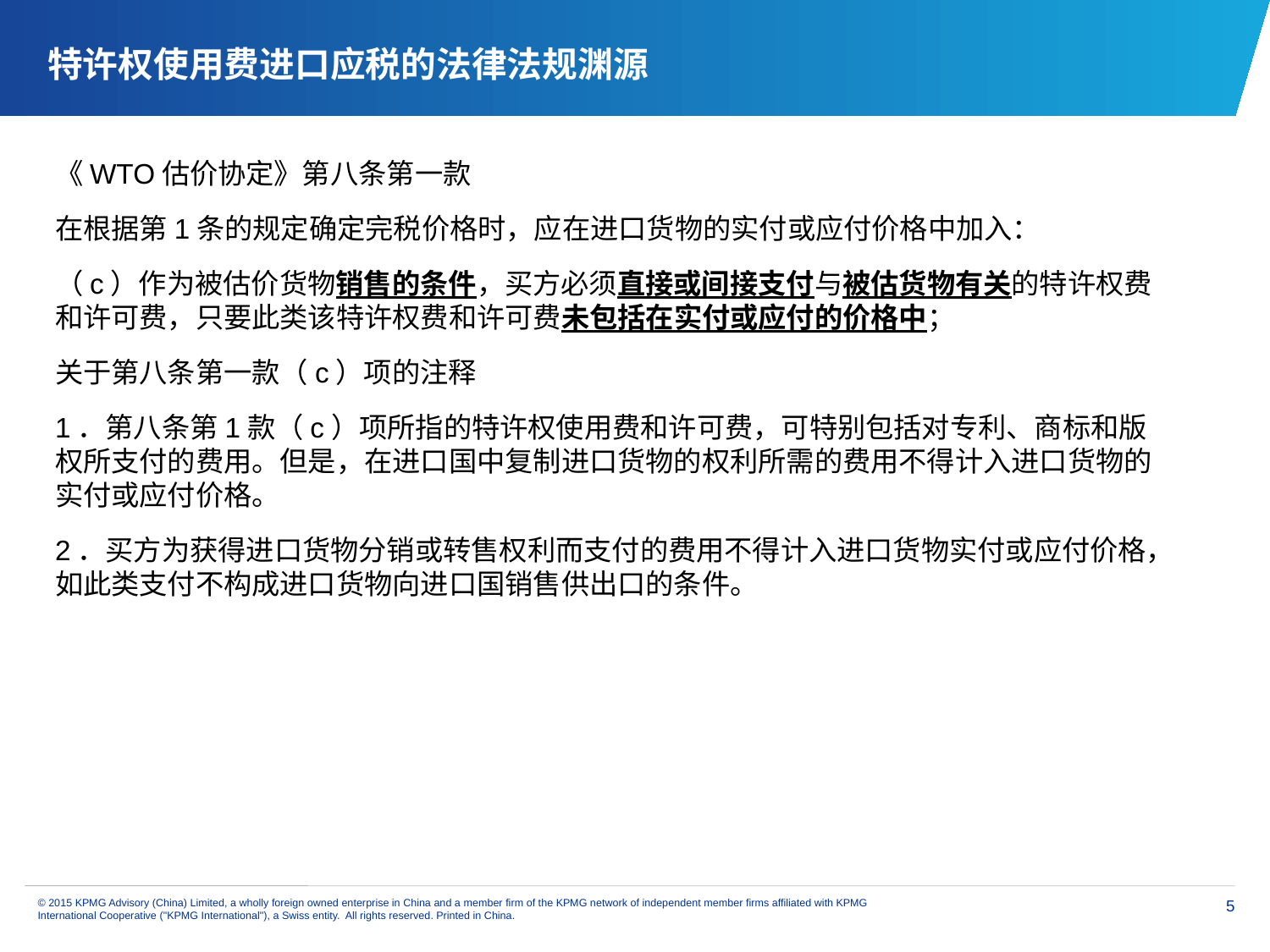

特许权使用费进口应税的法律法规渊源
《WTO估价协定》第八条第一款
在根据第1条的规定确定完税价格时，应在进口货物的实付或应付价格中加入：
（c）作为被估价货物销售的条件，买方必须直接或间接支付与被估货物有关的特许权费和许可费，只要此类该特许权费和许可费未包括在实付或应付的价格中；
关于第八条第一款（c）项的注释
1．第八条第1款（c）项所指的特许权使用费和许可费，可特别包括对专利、商标和版权所支付的费用。但是，在进口国中复制进口货物的权利所需的费用不得计入进口货物的实付或应付价格。
2．买方为获得进口货物分销或转售权利而支付的费用不得计入进口货物实付或应付价格，如此类支付不构成进口货物向进口国销售供出口的条件。